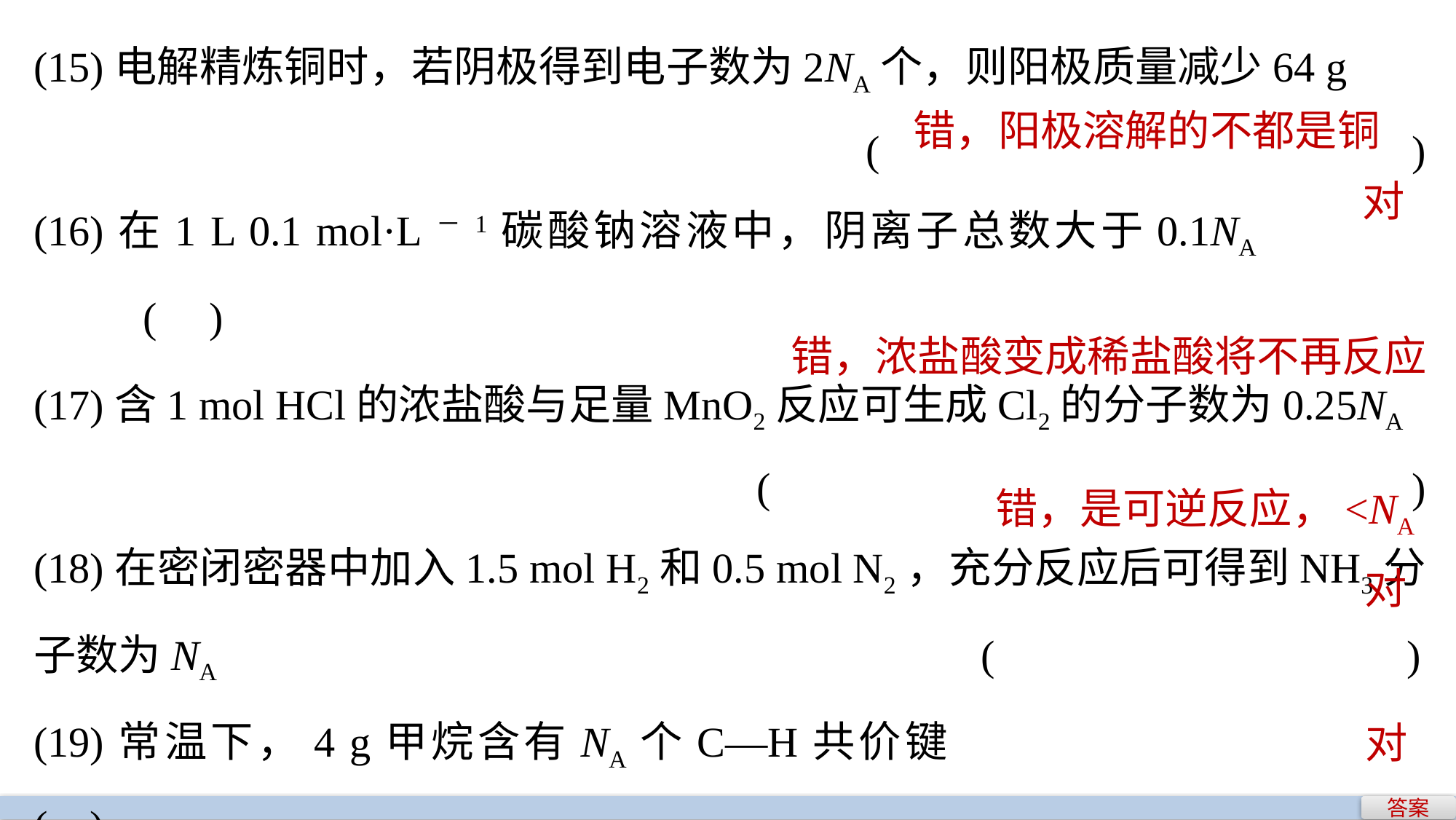

(15)电解精炼铜时，若阴极得到电子数为2NA个，则阳极质量减少64 g
(    					)
(16)在1 L 0.1 mol·L－1碳酸钠溶液中，阴离子总数大于0.1NA			(     )
(17)含1 mol HCl的浓盐酸与足量MnO2反应可生成Cl2的分子数为0.25NA
(						)
(18)在密闭密器中加入1.5 mol H2和0.5 mol N2，充分反应后可得到NH3分子数为NA							       (				      )
(19)常温下，4 g甲烷含有NA个C—H共价键					 (    )
(20)1 L 1 mol·L－1 CH3COOH溶液中，所含CH3COO－、CH3COOH的总数为NA												(     )
错，阳极溶解的不都是铜
对
错，浓盐酸变成稀盐酸将不再反应
错，是可逆反应，<NA
对
对
答案